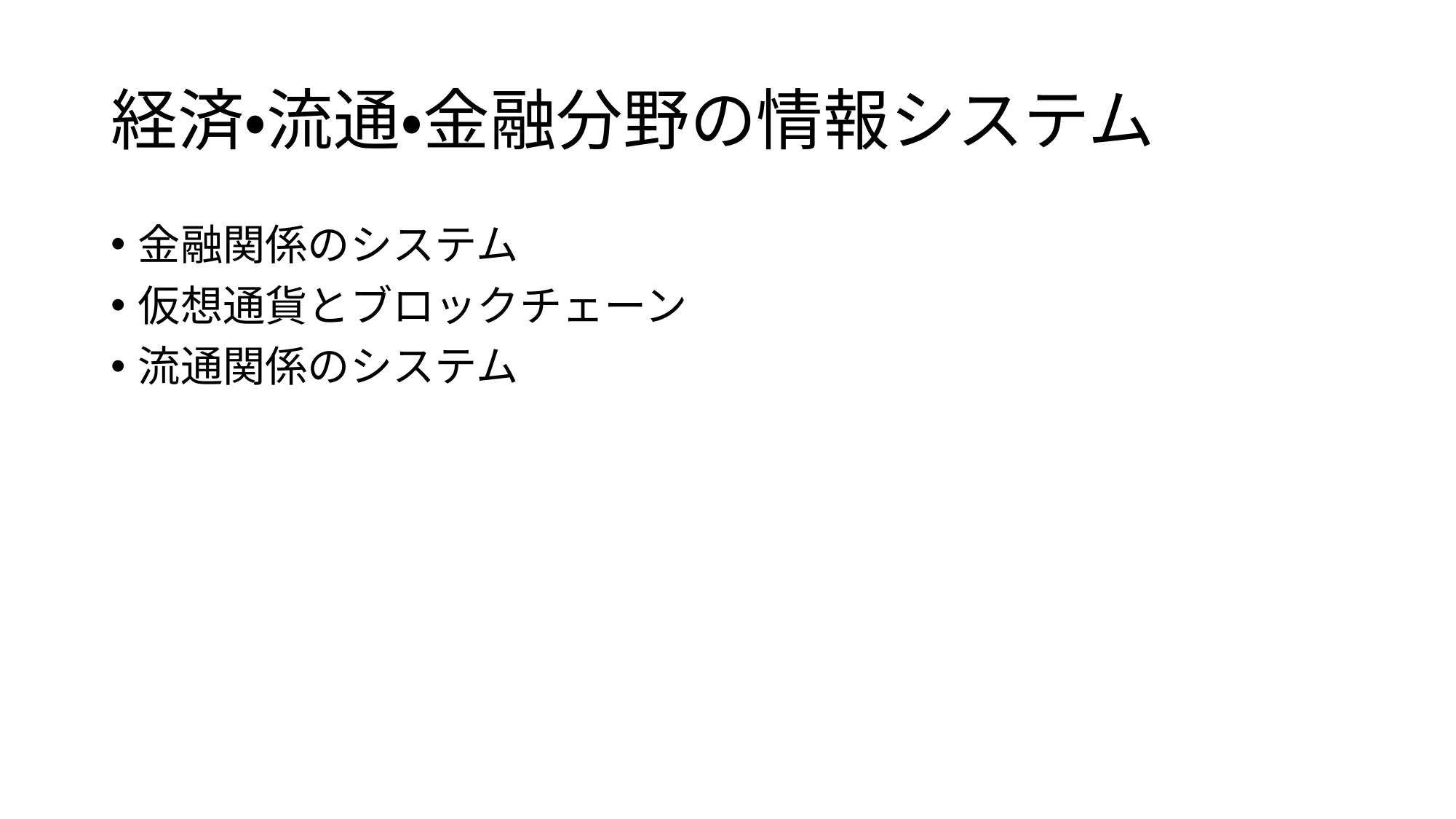

# 経済・流通・金融分野の情報システム
金融関係のシステム
仮想通貨とブロックチェーン
流通関係のシステム